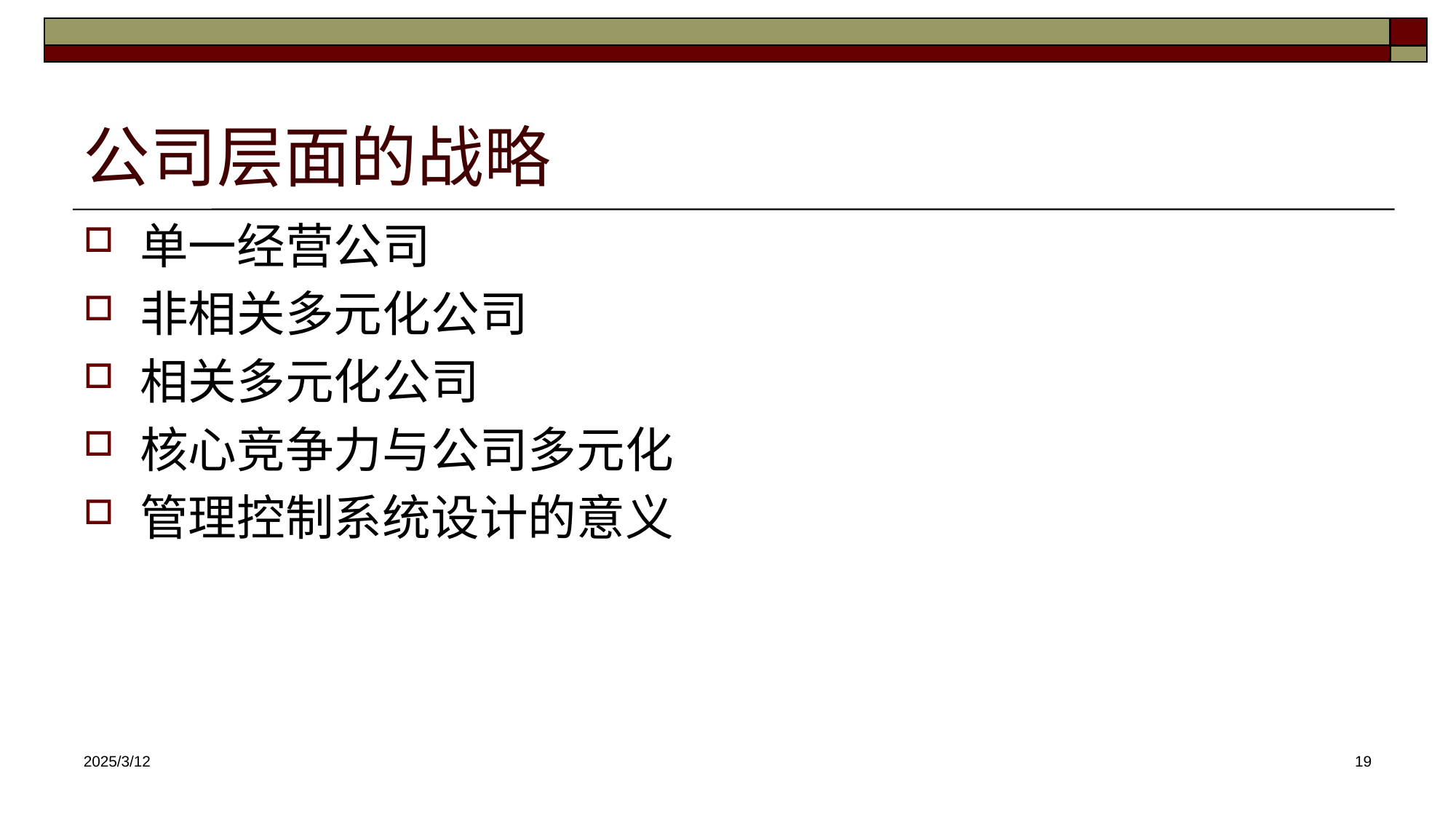

# 公司层面的战略
单一经营公司
非相关多元化公司
相关多元化公司
核心竞争力与公司多元化
管理控制系统设计的意义
2025/3/12
19